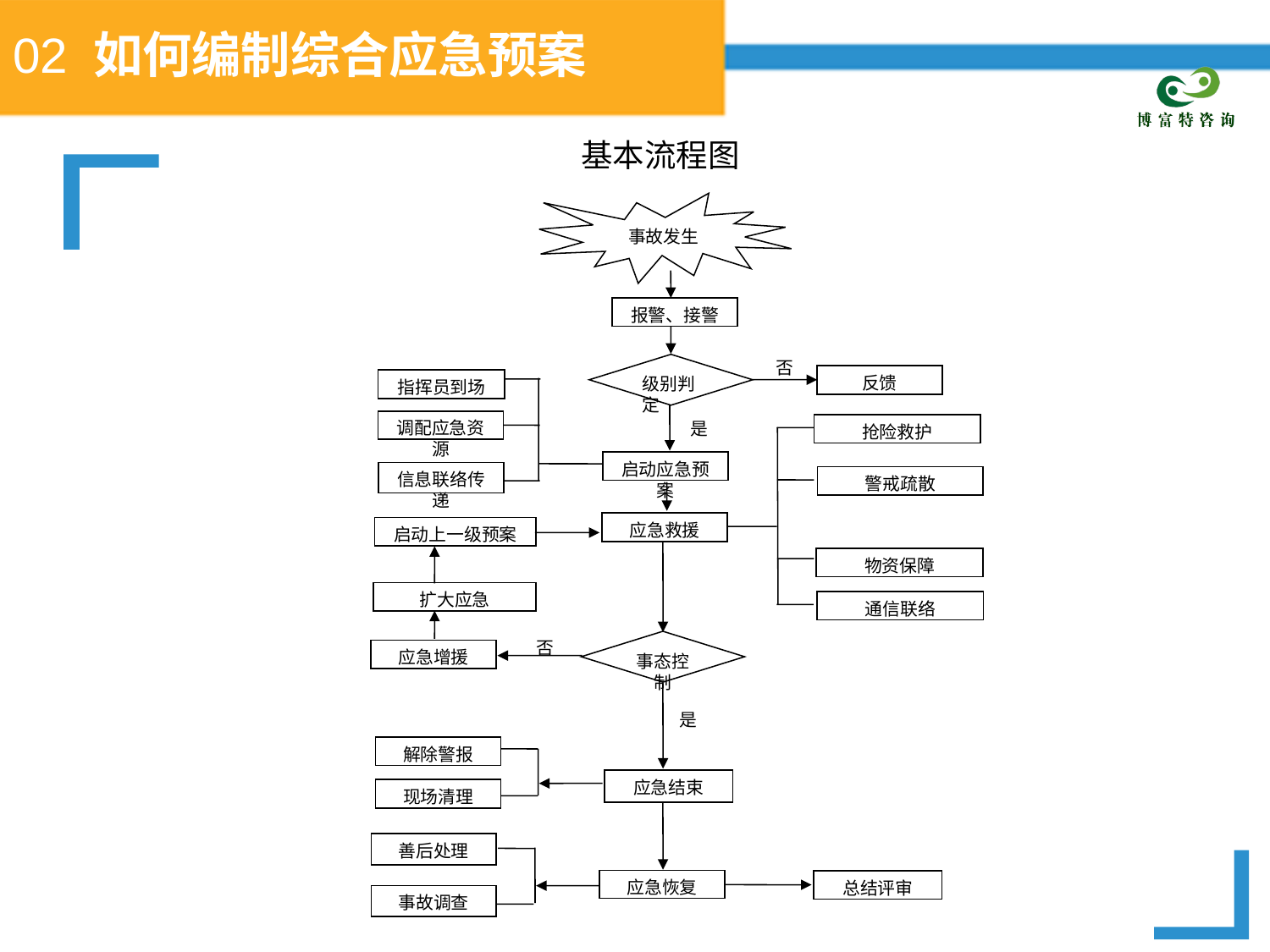

# 02 如何编制综合应急预案
基本流程图

事故发生

报警、接警

否

级别判定

反馈

指挥员到场

调配应急资源

是

抢险救护

启动应急预案

信息联络传递

警戒疏散

应急救援

启动上一级预案

物资保障

扩大应急

通信联络

否

事态控制

应急增援

是

解除警报

应急结束

现场清理

善后处理

应急恢复

总结评审

事故调查